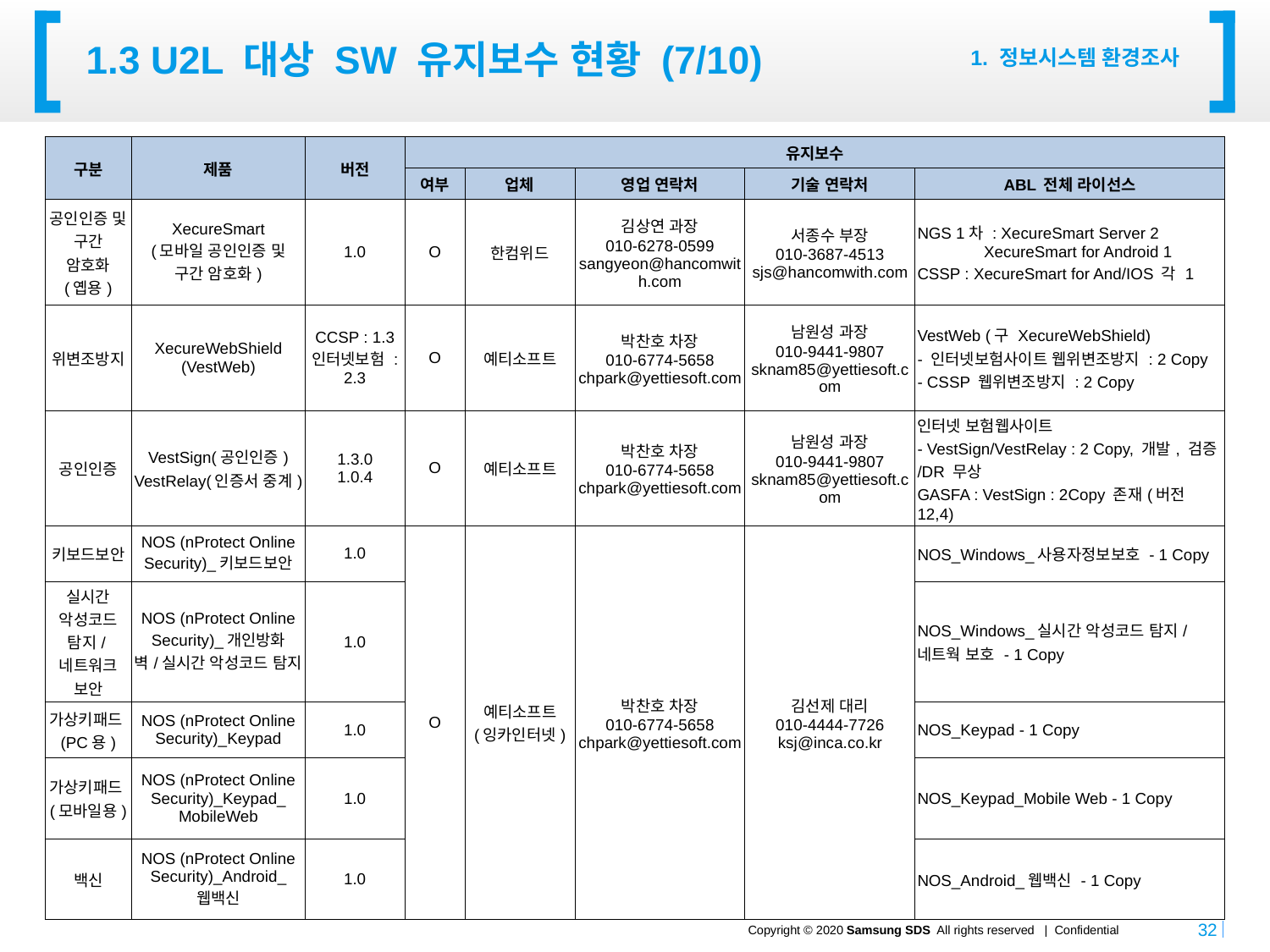

# 1.3 U2L 대상 SW 유지보수 현황 (7/10)
1. 정보시스템 환경조사
| 구분 | 제품 | 버전 | 유지보수 |  |  |  |  |
| --- | --- | --- | --- | --- | --- | --- | --- |
|  |  |  | 여부 | 업체 | 영업 연락처 | 기술 연락처 | ABL 전체 라이선스 |
| 공인인증 및 구간 암호화 (옙용) | XecureSmart (모바일 공인인증 및 구간 암호화) | 1.0 | O | 한컴위드 | 김상연 과장 010-6278-0599 sangyeon@hancomwith.com | 서종수 부장 010-3687-4513 sjs@hancomwith.com | NGS 1차 : XecureSmart Server 2 XecureSmart for Android 1 CSSP : XecureSmart for And/IOS 각 1 |
| 위변조방지 | XecureWebShield (VestWeb) | CCSP : 1.3 인터넷보험 : 2.3 | O | 예티소프트 | 박찬호 차장 010-6774-5658 chpark@yettiesoft.com | 남원성 과장 010-9441-9807 sknam85@yettiesoft.com | VestWeb (구 XecureWebShield) - 인터넷보험사이트 웹위변조방지 : 2 Copy - CSSP 웹위변조방지 : 2 Copy |
| 공인인증 | VestSign(공인인증) VestRelay(인증서 중계) | 1.3.0 1.0.4 | O | 예티소프트 | 박찬호 차장 010-6774-5658 chpark@yettiesoft.com | 남원성 과장 010-9441-9807 sknam85@yettiesoft.com | 인터넷 보험웹사이트 - VestSign/VestRelay : 2 Copy, 개발, 검증/DR 무상 GASFA : VestSign : 2Copy 존재(버전 12,4) |
| 키보드보안 | NOS (nProtect Online Security)\_키보드보안 | 1.0 | O | 예티소프트 (잉카인터넷) | 박찬호 차장 010-6774-5658 chpark@yettiesoft.com | 김선제 대리 010-4444-7726 ksj@inca.co.kr | NOS\_Windows\_사용자정보보호 - 1 Copy |
| 실시간 악성코드 탐지/네트워크 보안 | NOS (nProtect Online Security)\_개인방화벽/실시간 악성코드 탐지 | 1.0 |  |  |  |  | NOS\_Windows\_실시간 악성코드 탐지/네트웍 보호 - 1 Copy |
| 가상키패드(PC용) | NOS (nProtect Online Security)\_Keypad | 1.0 |  |  |  |  | NOS\_Keypad - 1 Copy |
| 가상키패드(모바일용) | NOS (nProtect Online Security)\_Keypad\_ MobileWeb | 1.0 |  |  |  |  | NOS\_Keypad\_Mobile Web - 1 Copy |
| 백신 | NOS (nProtect Online Security)\_Android\_ 웹백신 | 1.0 |  |  |  |  | NOS\_Android\_웹백신 - 1 Copy |